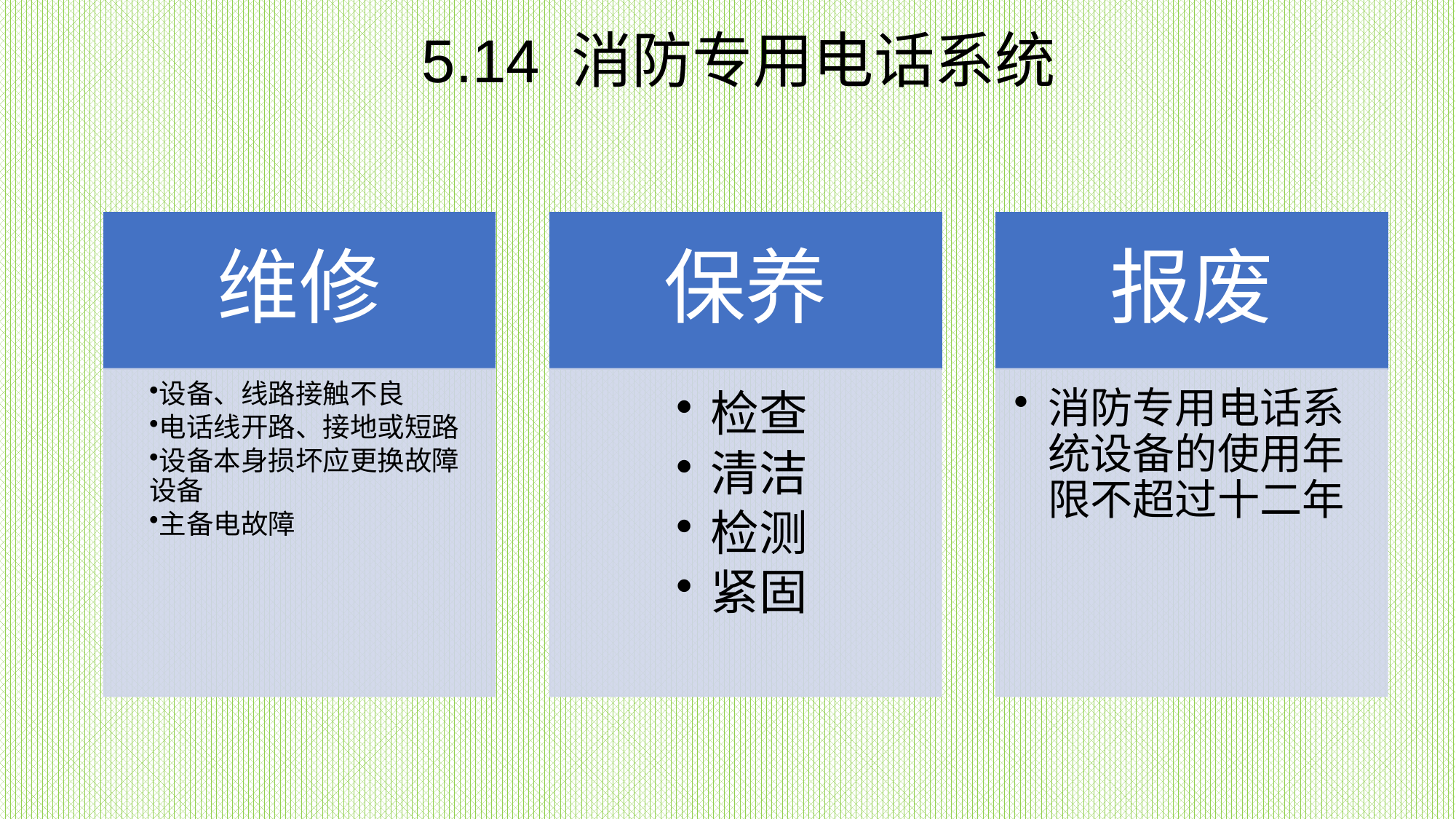

5.14 消防专用电话系统
维修
设备、线路接触不良
电话线开路、接地或短路
设备本身损坏应更换故障设备
主备电故障
保养
检查
清洁
检测
紧固
报废
消防专用电话系统设备的使用年限不超过十二年